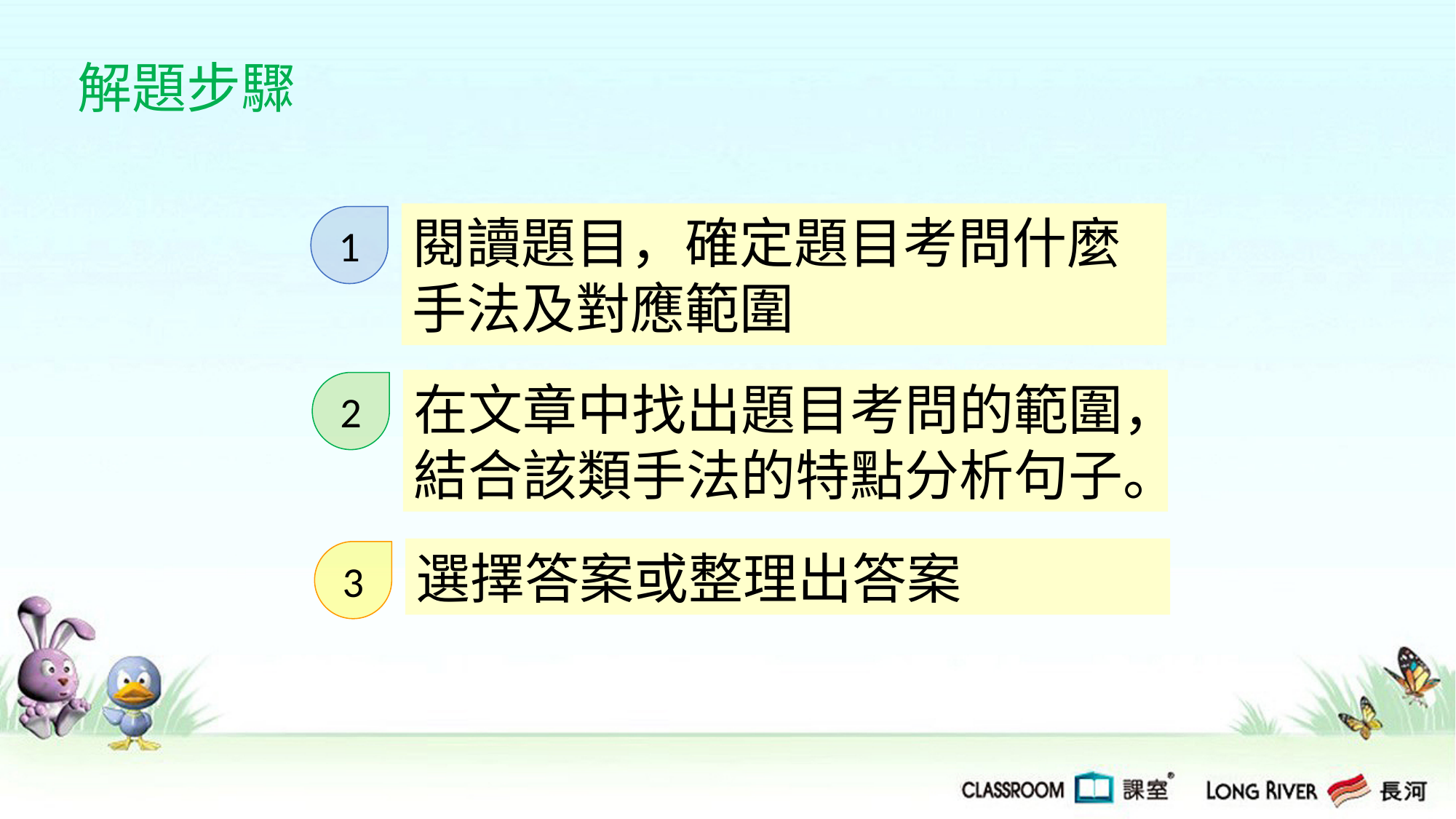

解題步驟
閱讀題目，確定題目考問什麼手法及對應範圍
1
在文章中找出題目考問的範圍，結合該類手法的特點分析句子。
2
選擇答案或整理出答案
3